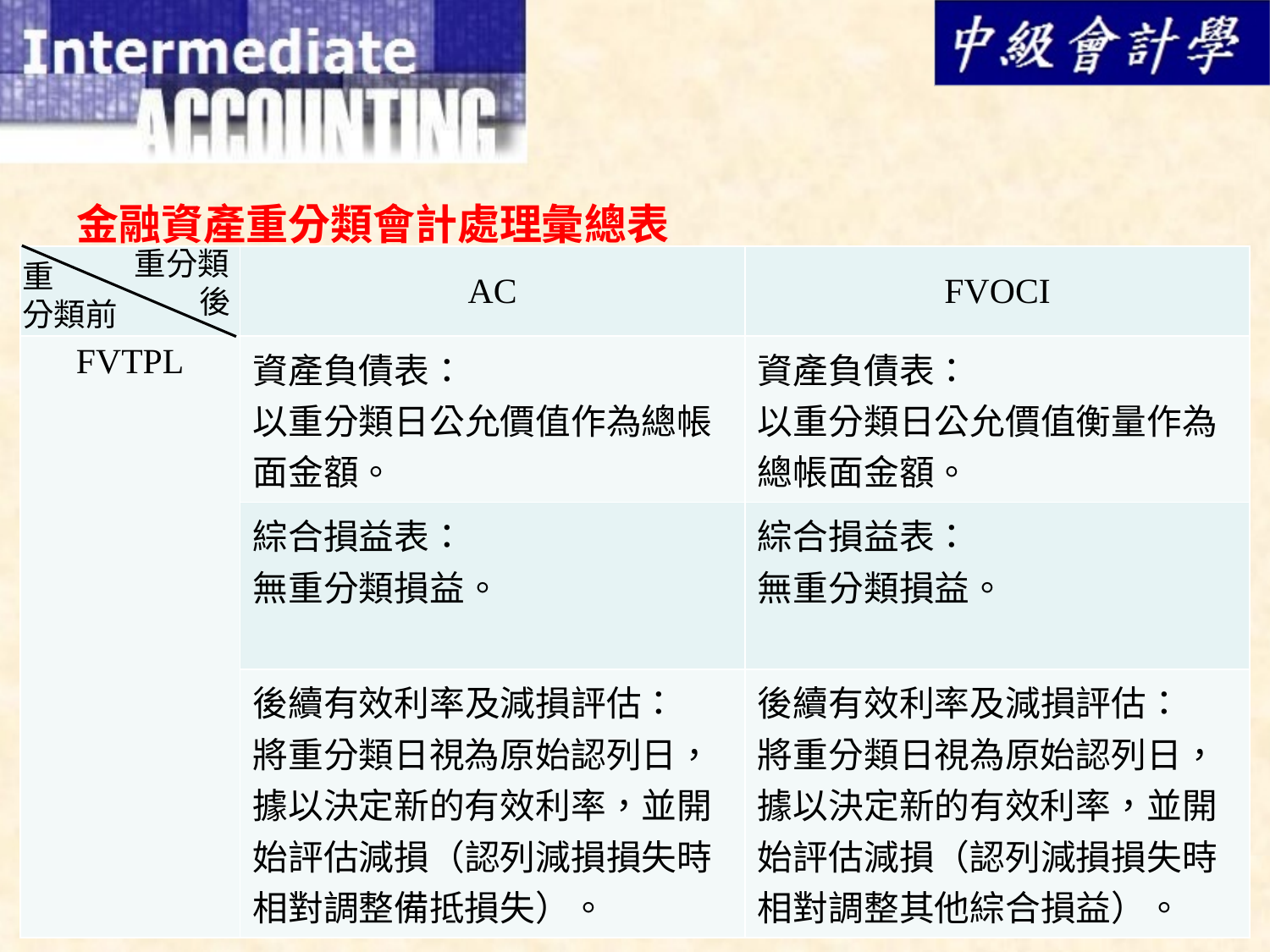

金融資產重分類會計處理彙總表
重分類
        後
|  | AC | FVOCI |
| --- | --- | --- |
| FVTPL | 資產負債表： 以重分類日公允價值作為總帳面金額。 | 資產負債表： 以重分類日公允價值衡量作為總帳面金額。 |
|  | 綜合損益表： 無重分類損益。 | 綜合損益表： 無重分類損益。 |
|  | 後續有效利率及減損評估： 將重分類日視為原始認列日，據以決定新的有效利率，並開始評估減損（認列減損損失時相對調整備抵損失）。 | 後續有效利率及減損評估： 將重分類日視為原始認列日，據以決定新的有效利率，並開始評估減損（認列減損損失時相對調整其他綜合損益）。 |
重
分類前